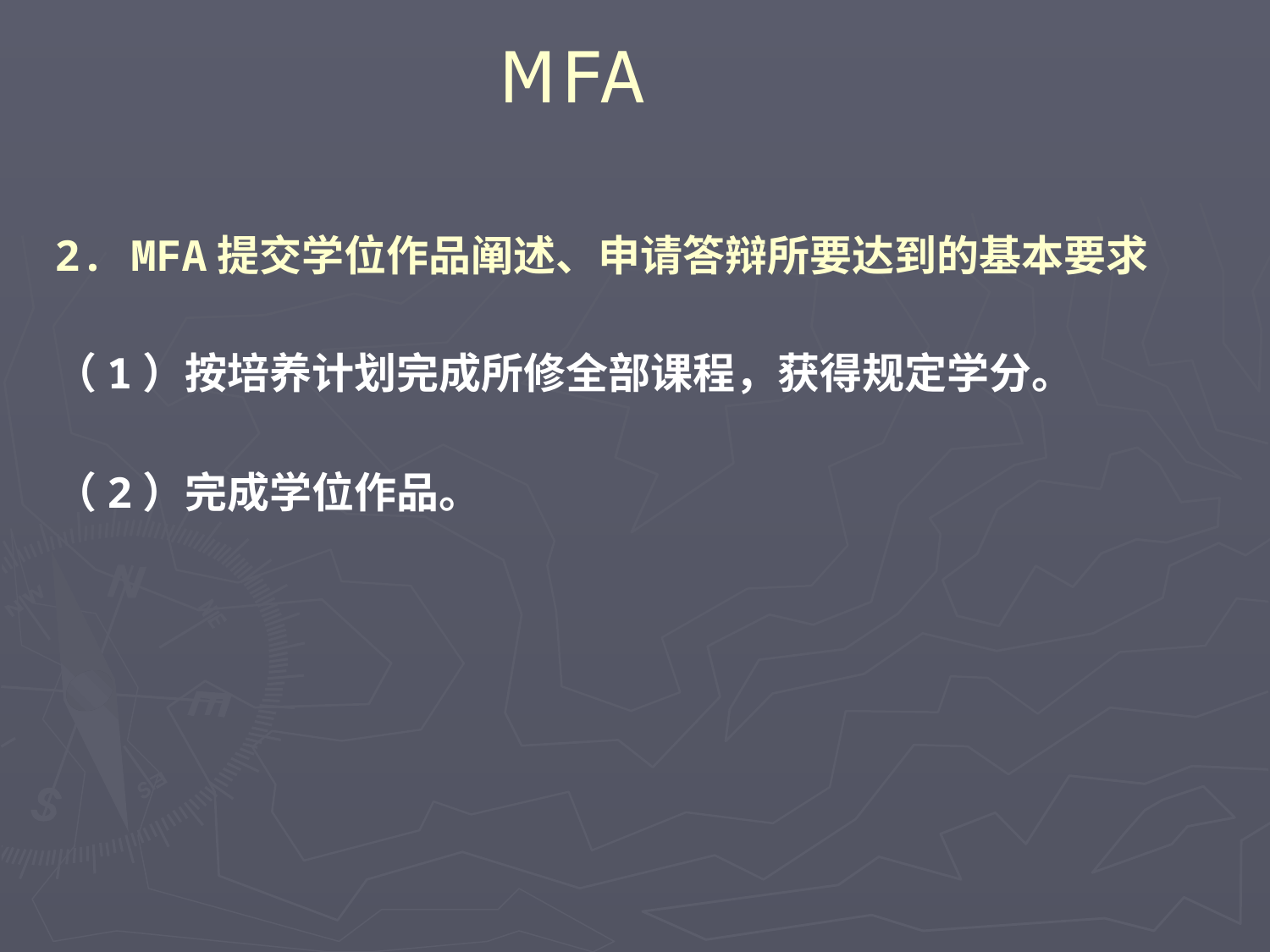

2. MFA提交学位作品阐述、申请答辩所要达到的基本要求

（1）按培养计划完成所修全部课程，获得规定学分。

（2）完成学位作品。

              MFA